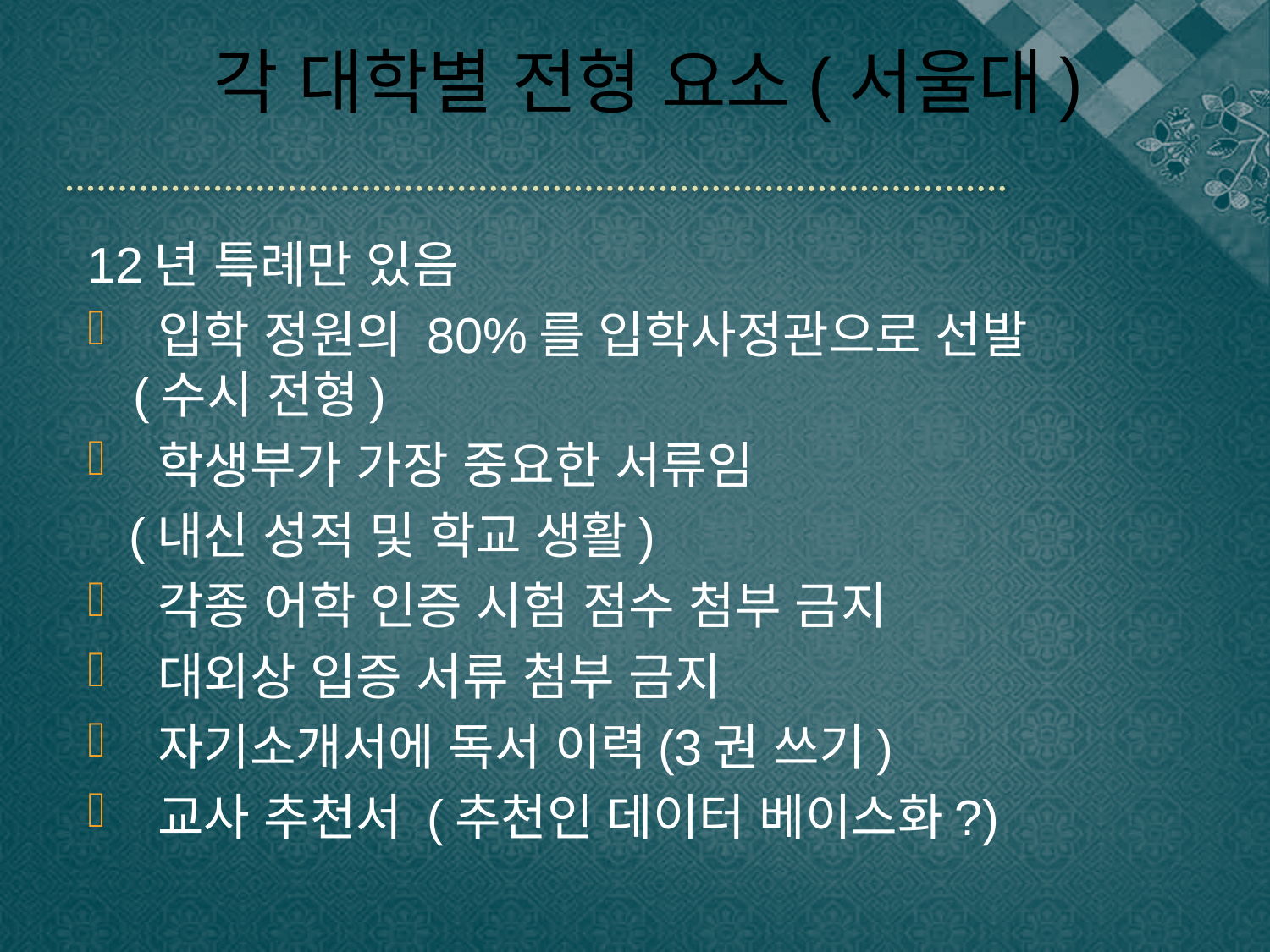

# 각 대학별 전형 요소(서울대)

12년 특례만 있음
 입학 정원의 80%를 입학사정관으로 선발              (수시 전형)
 학생부가 가장 중요한 서류임
   (내신 성적 및 학교 생활)
 각종 어학 인증 시험 점수 첨부 금지
 대외상 입증 서류 첨부 금지
 자기소개서에 독서 이력(3권 쓰기)
 교사 추천서 (추천인 데이터 베이스화?)